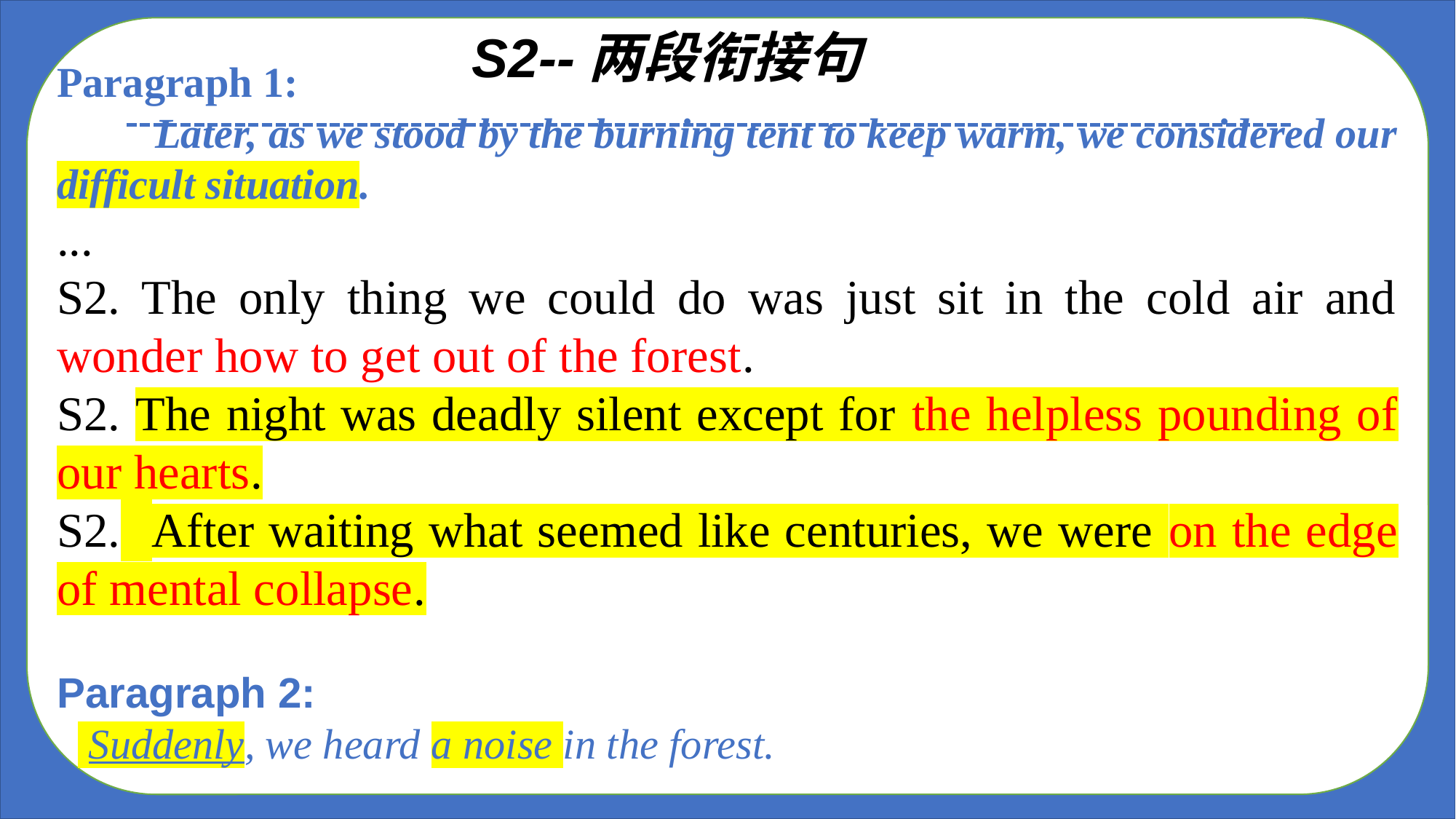

S2--两段衔接句

Paragraph 1:
         Later, as we stood by the burning tent to keep warm, we considered our difficult situation.
...
S2. The only thing we could do was just sit in the cold air and wonder how to get out of the forest.
S2. The night was deadly silent except for the helpless pounding of our hearts.
S2. After waiting what seemed like centuries, we were on the edge of mental collapse.

Paragraph 2:
   Suddenly, we heard a noise in the forest.